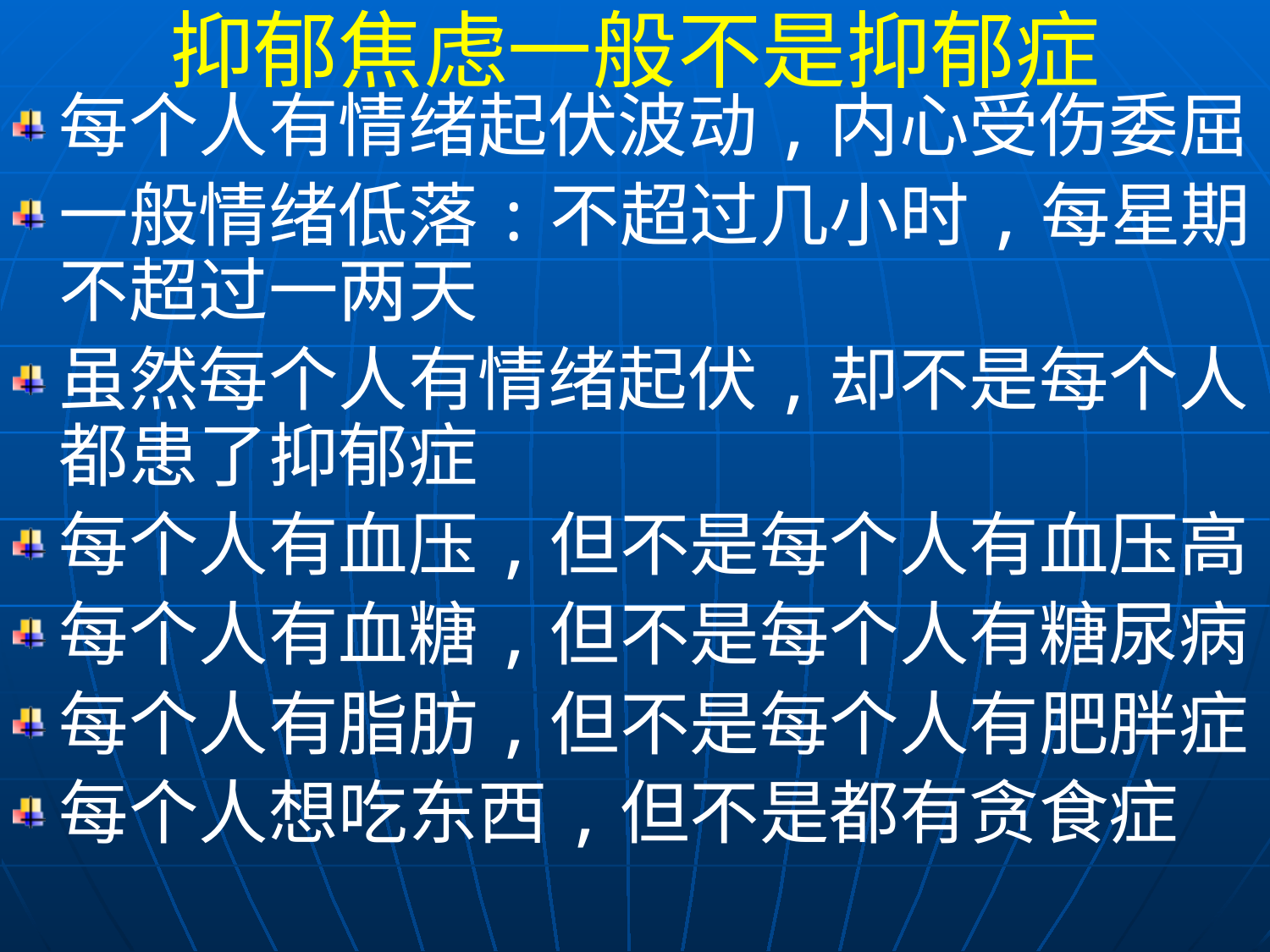

抑郁焦虑一般不是抑郁症
每个人有情绪起伏波动,内心受伤委屈
一般情绪低落:不超过几小时,每星期不超过一两天
虽然每个人有情绪起伏,却不是每个人都患了抑郁症
每个人有血压,但不是每个人有血压高
每个人有血糖,但不是每个人有糖尿病
每个人有脂肪,但不是每个人有肥胖症
每个人想吃东西,但不是都有贪食症